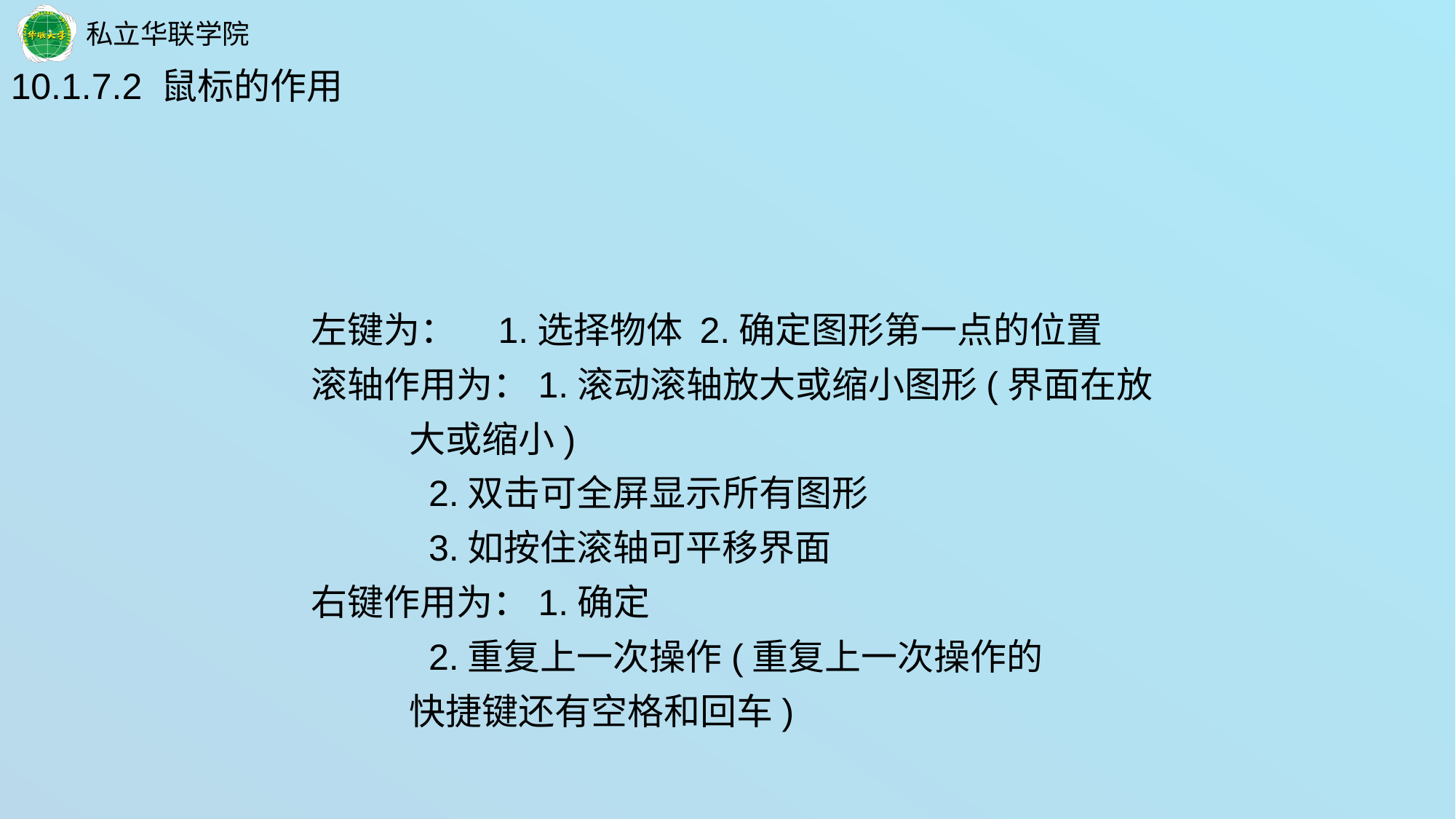

10.1.7.2 鼠标的作用
  左键为：    1.选择物体 2.确定图形第一点的位置
  滚轴作用为：1.滚动滚轴放大或缩小图形(界面在放
              大或缩小)
              2.双击可全屏显示所有图形
              3.如按住滚轴可平移界面
  右键作用为：1.确定
              2.重复上一次操作(重复上一次操作的
              快捷键还有空格和回车)